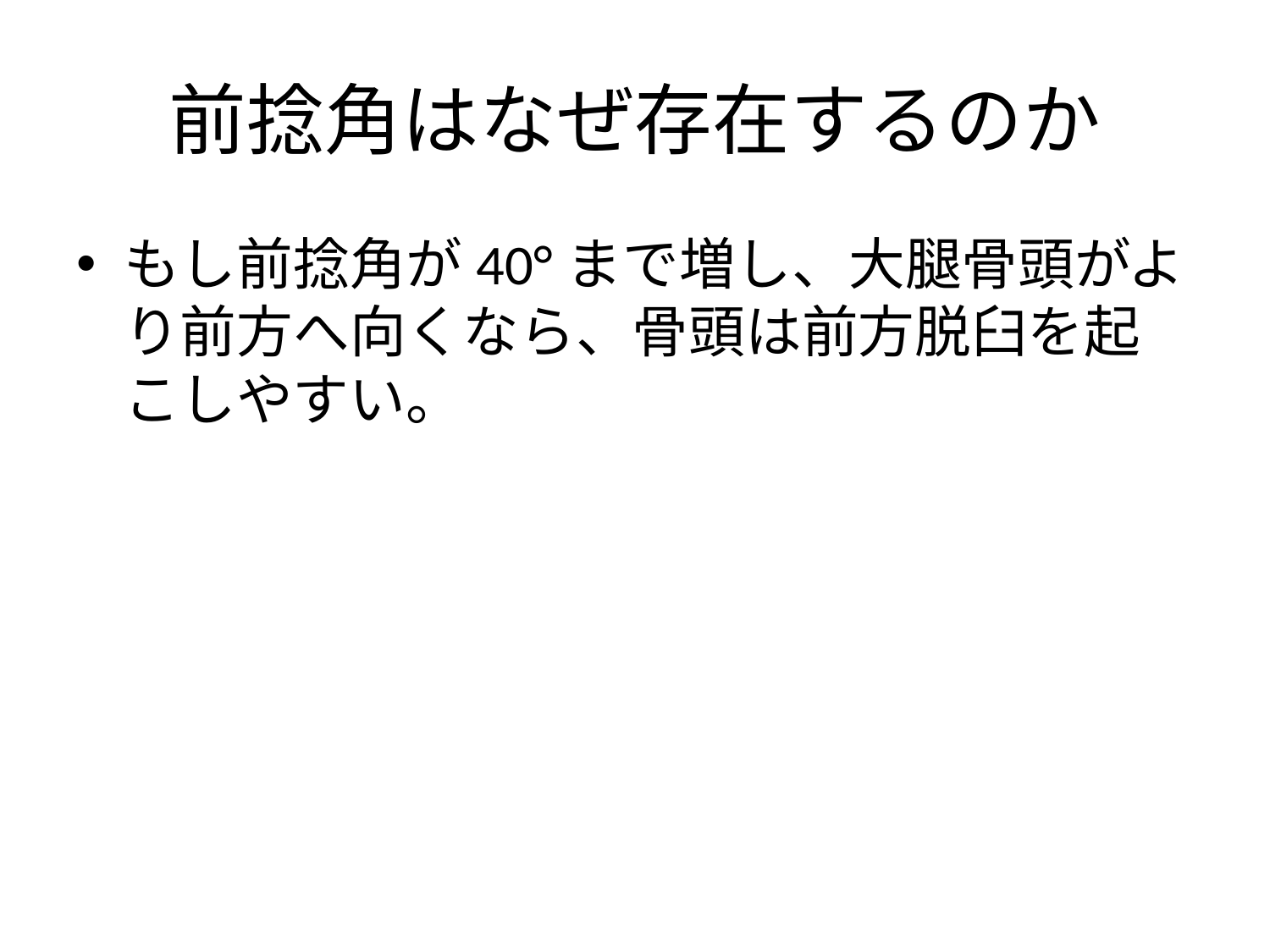

# 前捻角はなぜ存在するのか
もし前捻角が40°まで増し、大腿骨頭がより前方へ向くなら、骨頭は前方脱臼を起こしやすい。